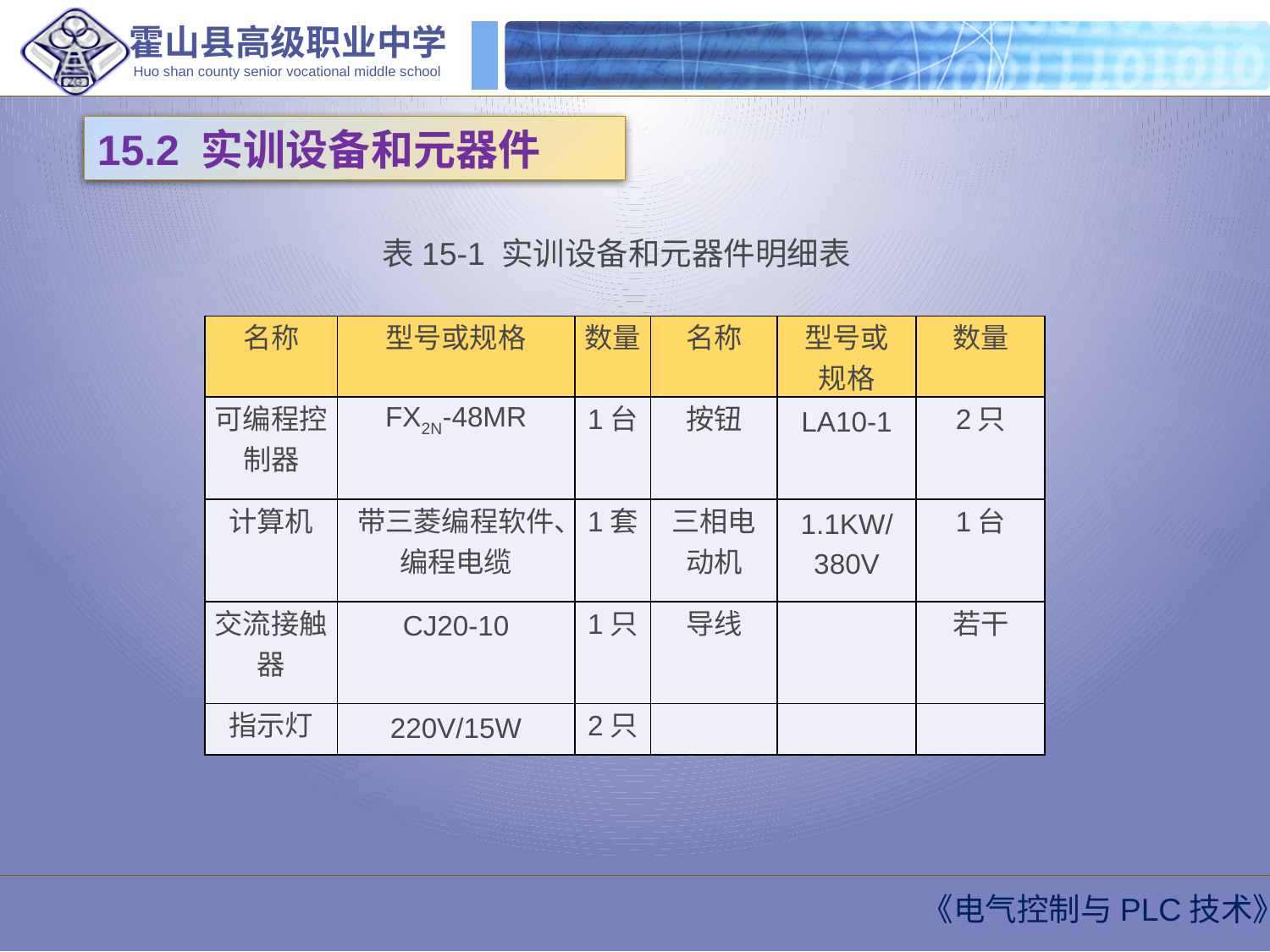

15.2 实训设备和元器件
表15-1 实训设备和元器件明细表
| 名称 | 型号或规格 | 数量 | 名称 | 型号或 规格 | 数量 |
| --- | --- | --- | --- | --- | --- |
| 可编程控制器 | FX2N-48MR | 1台 | 按钮 | LA10-1 | 2只 |
| 计算机 | 带三菱编程软件、编程电缆 | 1套 | 三相电动机 | 1.1KW/380V | 1台 |
| 交流接触器 | CJ20-10 | 1只 | 导线 |  | 若干 |
| 指示灯 | 220V/15W | 2只 |  |  |  |